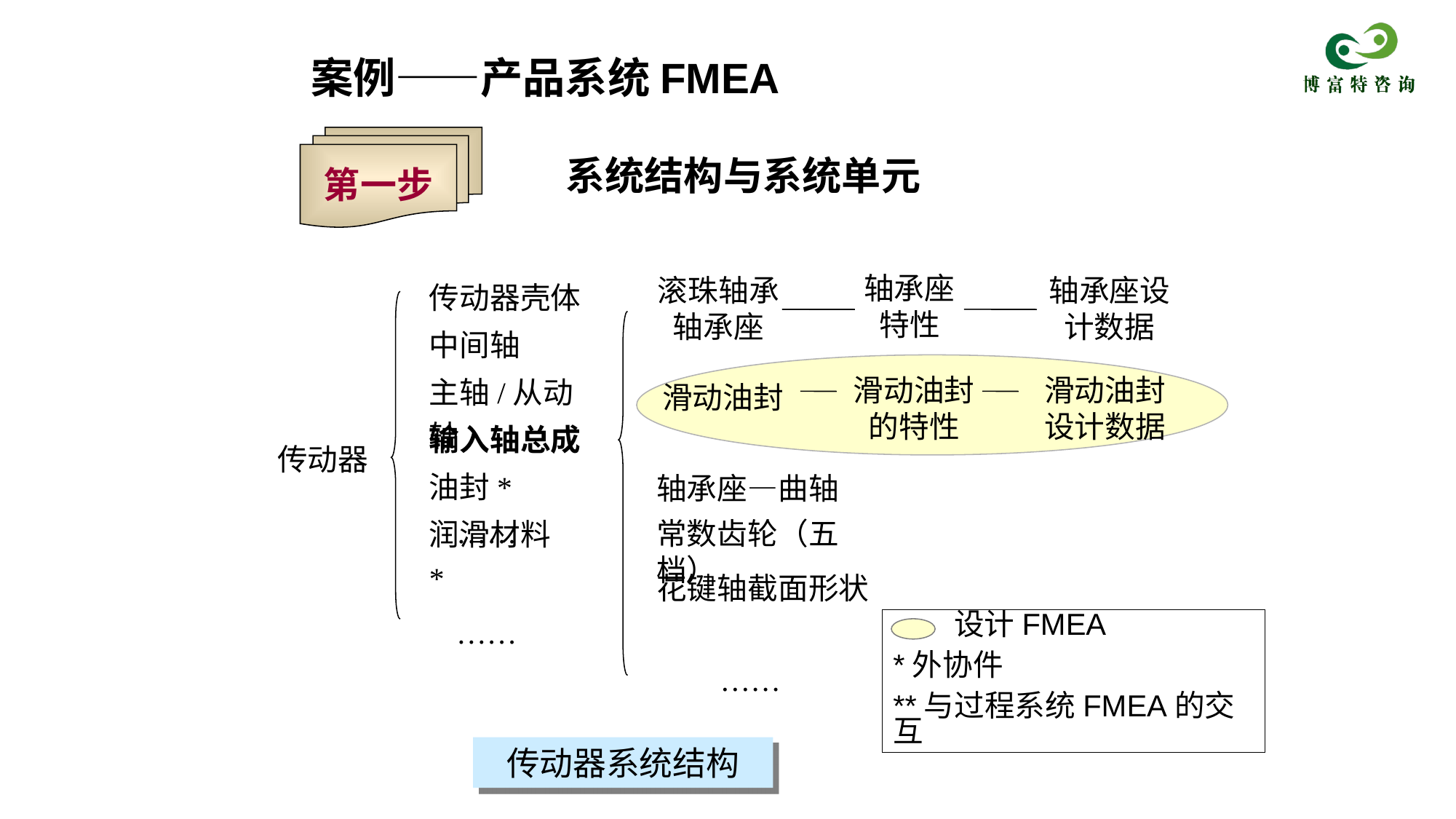

案例——产品系统FMEA
第一步
系统结构与系统单元
轴承座特性
传动器壳体
滚珠轴承轴承座
轴承座设计数据

中间轴

主轴/从动轴
滑动油封
滑动油封的特性
滑动油封设计数据

输入轴总成
传动器
油封*
轴承座—曲轴
……
润滑材料*
常数齿轮（五档）
花键轴截面形状
……
        设计FMEA
*外协件
**与过程系统FMEA的交互

……
传动器系统结构